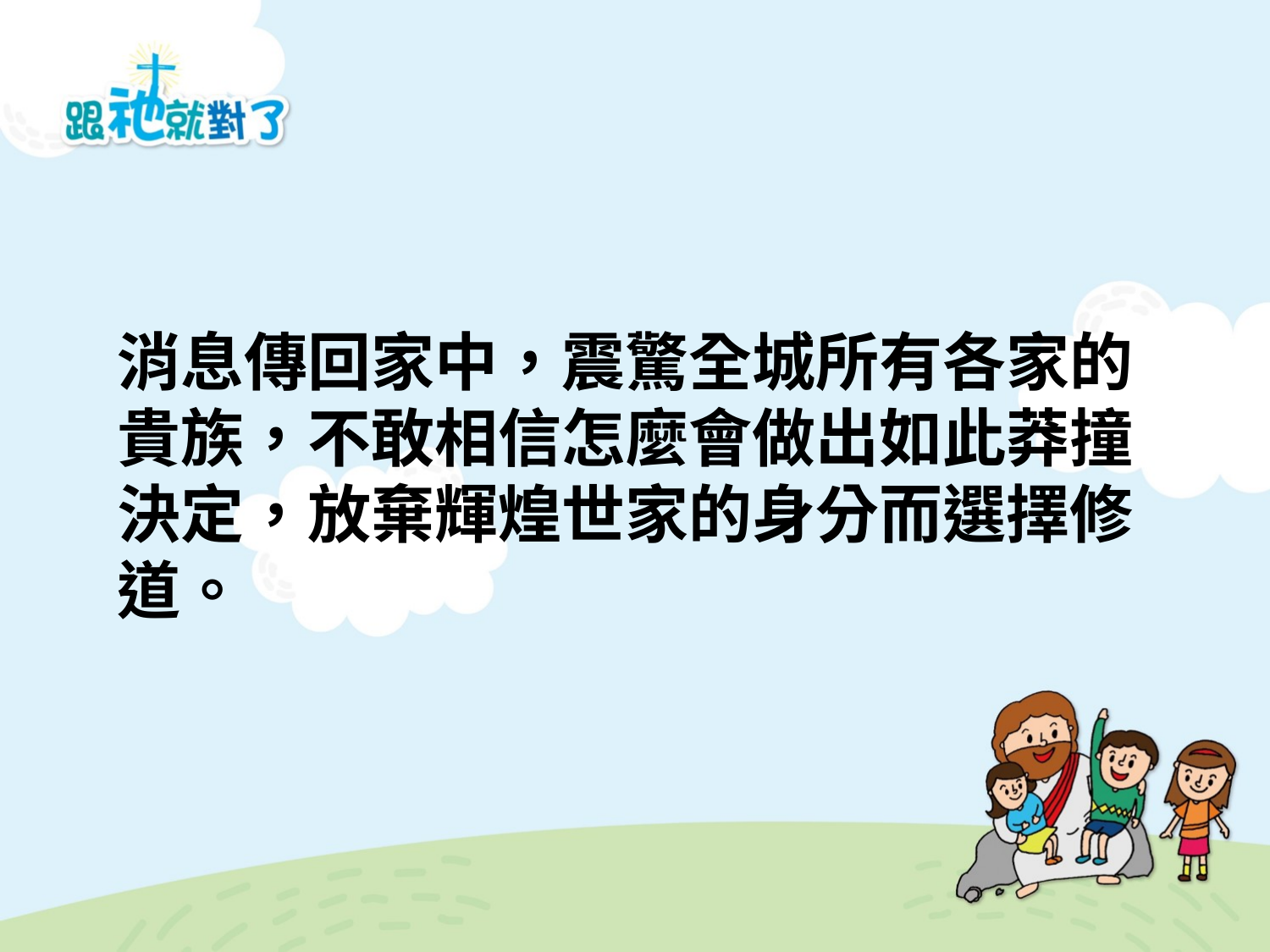

消息傳回家中，震驚全城所有各家的貴族，不敢相信怎麼會做出如此莽撞決定，放棄輝煌世家的身分而選擇修道。